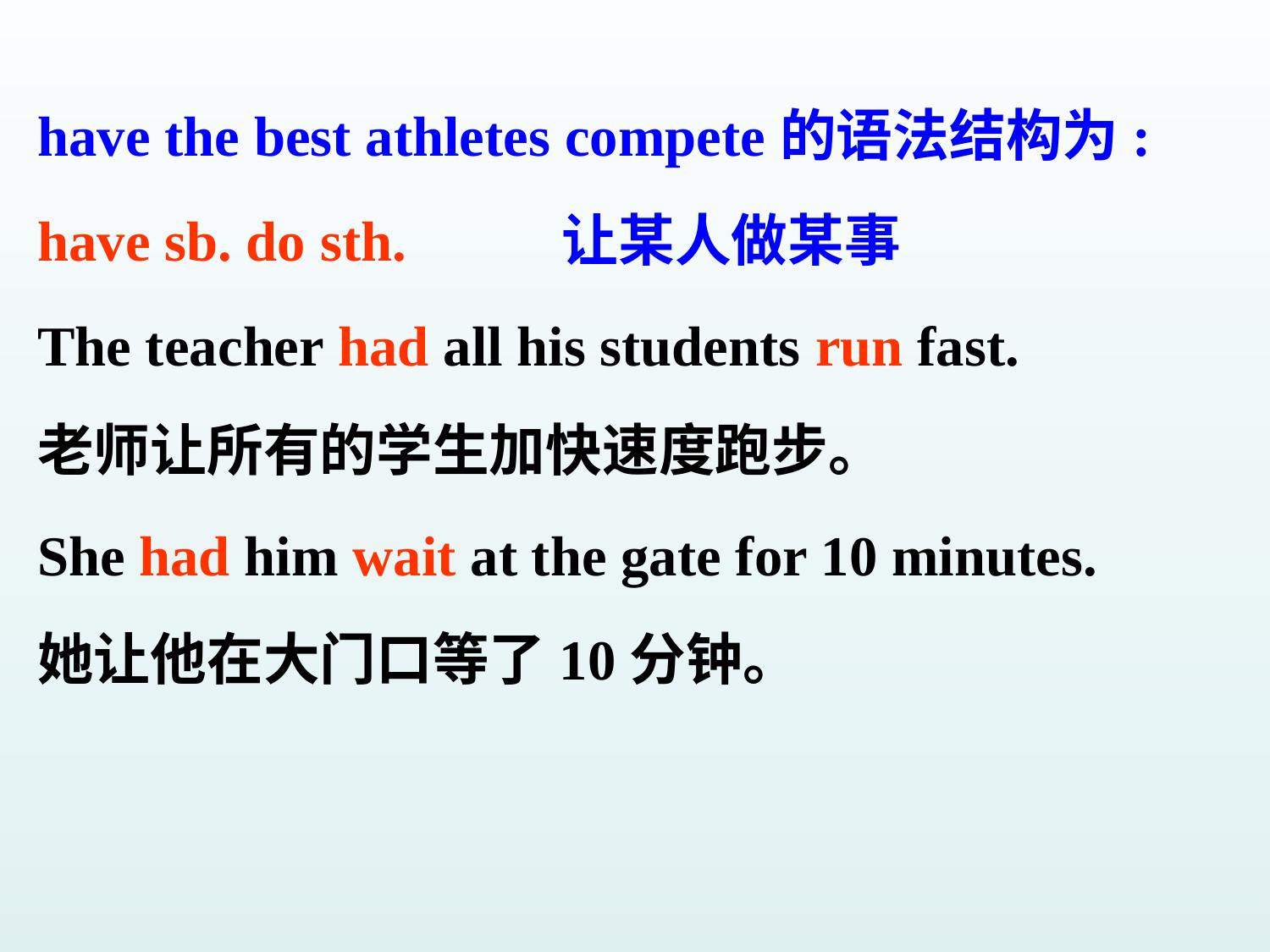

have the best athletes compete的语法结构为:
have sb. do sth.          让某人做某事
The teacher had all his students run fast.
老师让所有的学生加快速度跑步。
She had him wait at the gate for 10 minutes.
她让他在大门口等了10分钟。